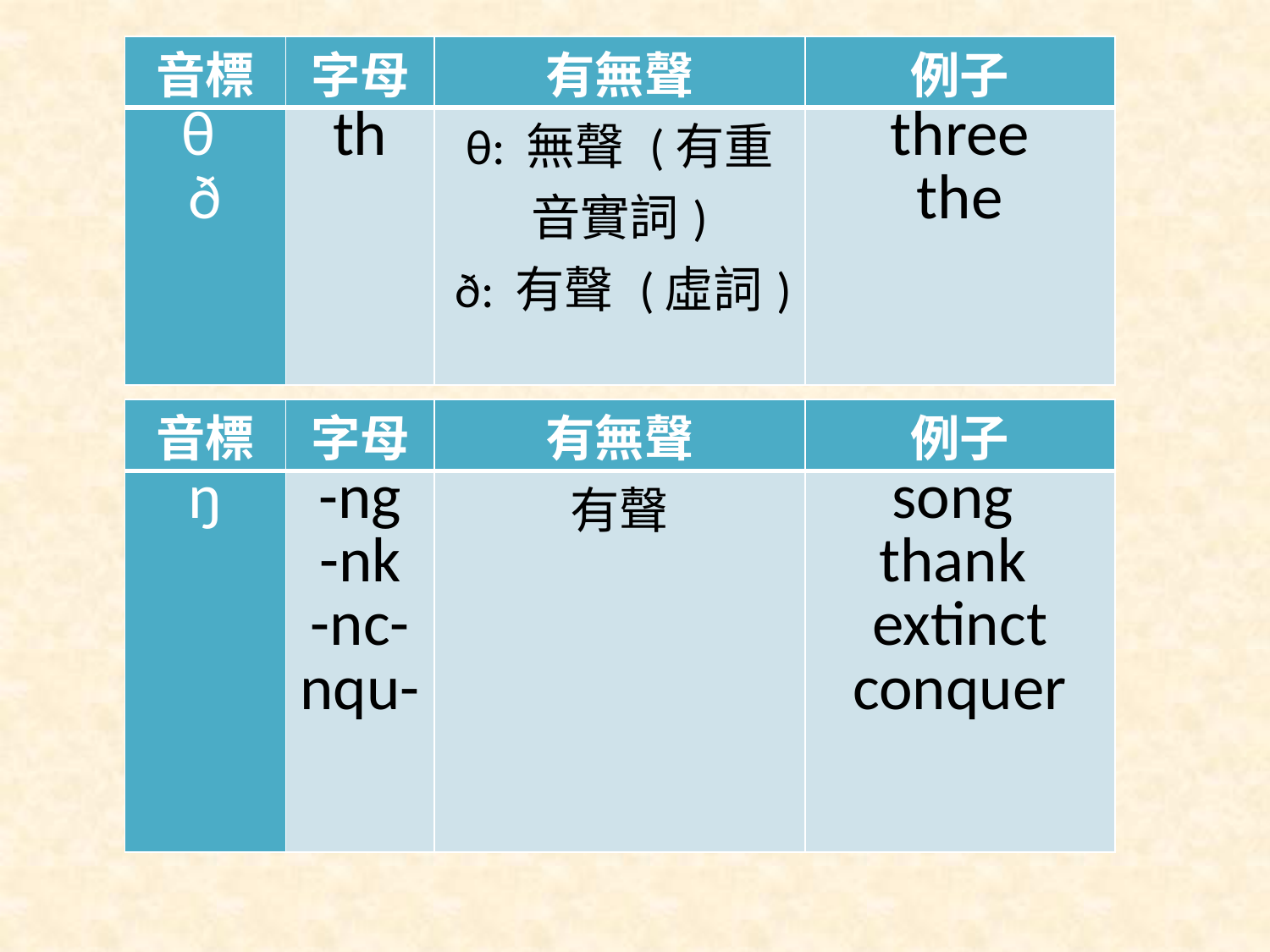

| 音標 | 字母 | 有無聲 | 例子 |
| --- | --- | --- | --- |
| θ ð | th | θ: 無聲 (有重音實詞) ð: 有聲 (虛詞) | three the |
| 音標 | 字母 | 有無聲 | 例子 |
| --- | --- | --- | --- |
| ŋ | -ng -nk -nc- nqu- | 有聲 | song thank extinct conquer |